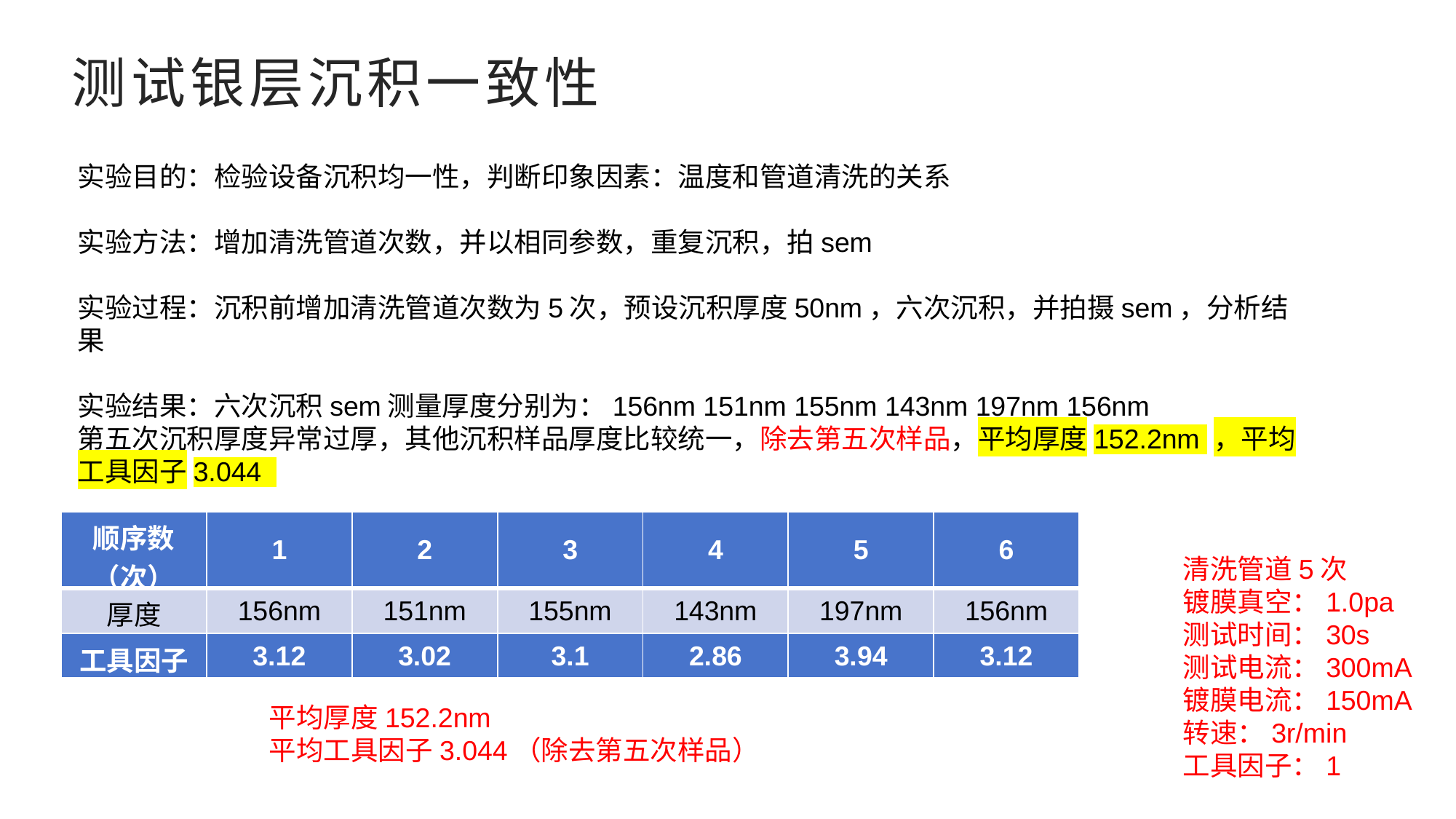

# 测试银层沉积一致性
实验目的：检验设备沉积均一性，判断印象因素：温度和管道清洗的关系

实验方法：增加清洗管道次数，并以相同参数，重复沉积，拍sem

实验过程：沉积前增加清洗管道次数为5次，预设沉积厚度50nm，六次沉积，并拍摄sem，分析结果

实验结果：六次沉积sem测量厚度分别为：156nm 151nm 155nm 143nm 197nm 156nm
第五次沉积厚度异常过厚，其他沉积样品厚度比较统一，除去第五次样品，平均厚度152.2nm ，平均工具因子3.044
| 顺序数（次） | 1 | 2 | 3 | 4 | 5 | 6 |
| --- | --- | --- | --- | --- | --- | --- |
| 厚度 | 156nm | 151nm | 155nm | 143nm | 197nm | 156nm |
清洗管道5次
镀膜真空：1.0pa
测试时间：30s
测试电流：300mA
镀膜电流：150mA
转速：3r/min
工具因子：1
| 工具因子 | 3.12 | 3.02 | 3.1 | 2.86 | 3.94 | 3.12 |
| --- | --- | --- | --- | --- | --- | --- |
平均厚度152.2nm
平均工具因子3.044（除去第五次样品）